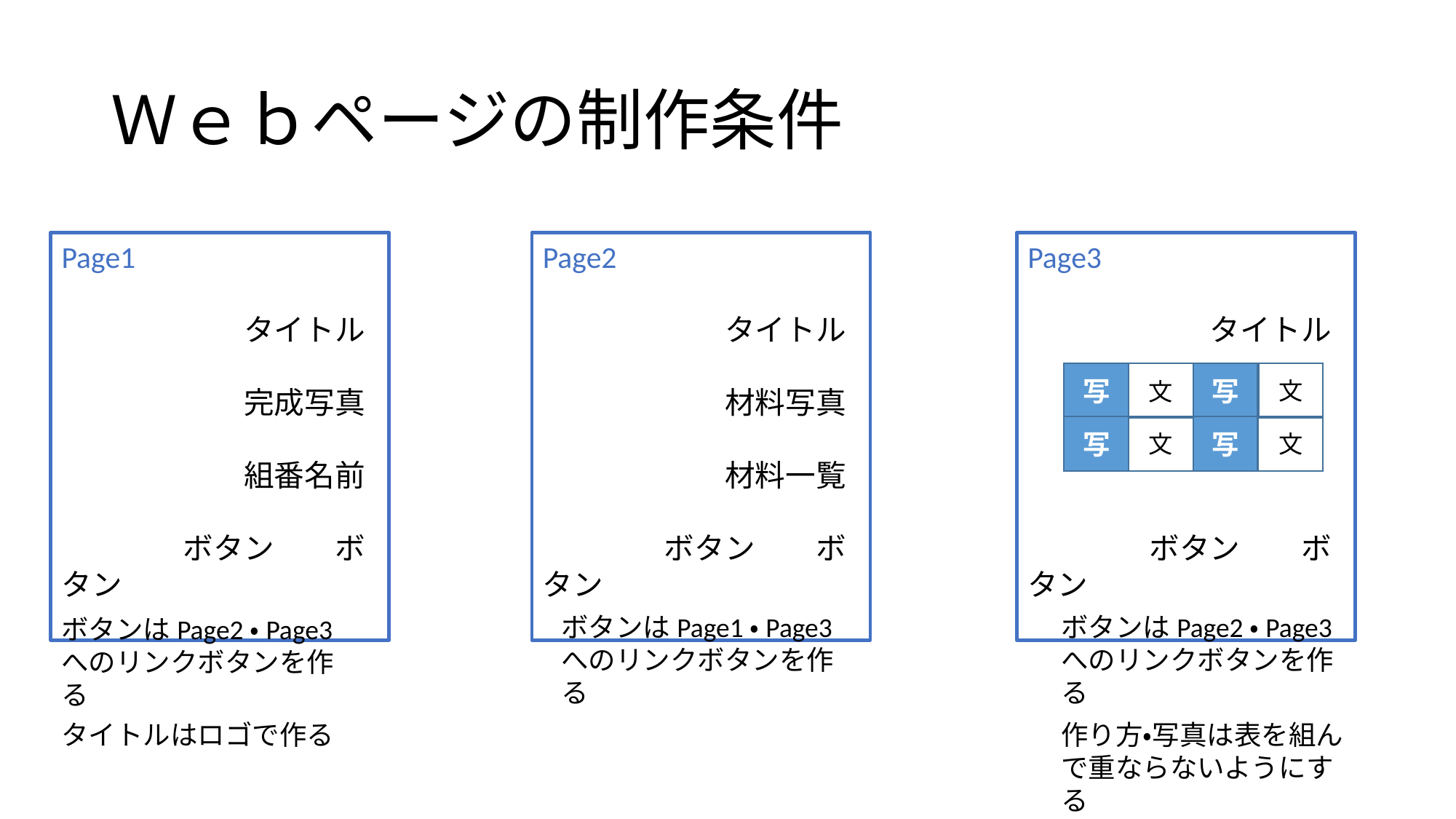

# Ｗｅｂページの制作条件
Page1

　　　　　　タイトル

　　　　　　完成写真

　　　　　　組番名前

　　　　ボタン　　ボタン

Page2

　　　　　　タイトル

　　　　　　材料写真

　　　　　　材料一覧

　　　　ボタン　　ボタン

Page3

　　　　　　タイトル

　　　　ボタン　　ボタン

文
写
文
写
写
文
写
文
ボタンはPage1・Page3
へのリンクボタンを作る
ボタンはPage2・Page3
へのリンクボタンを作る
ボタンはPage2・Page3へのリンクボタンを作る
タイトルはロゴで作る
作り方・写真は表を組んで重ならないようにする